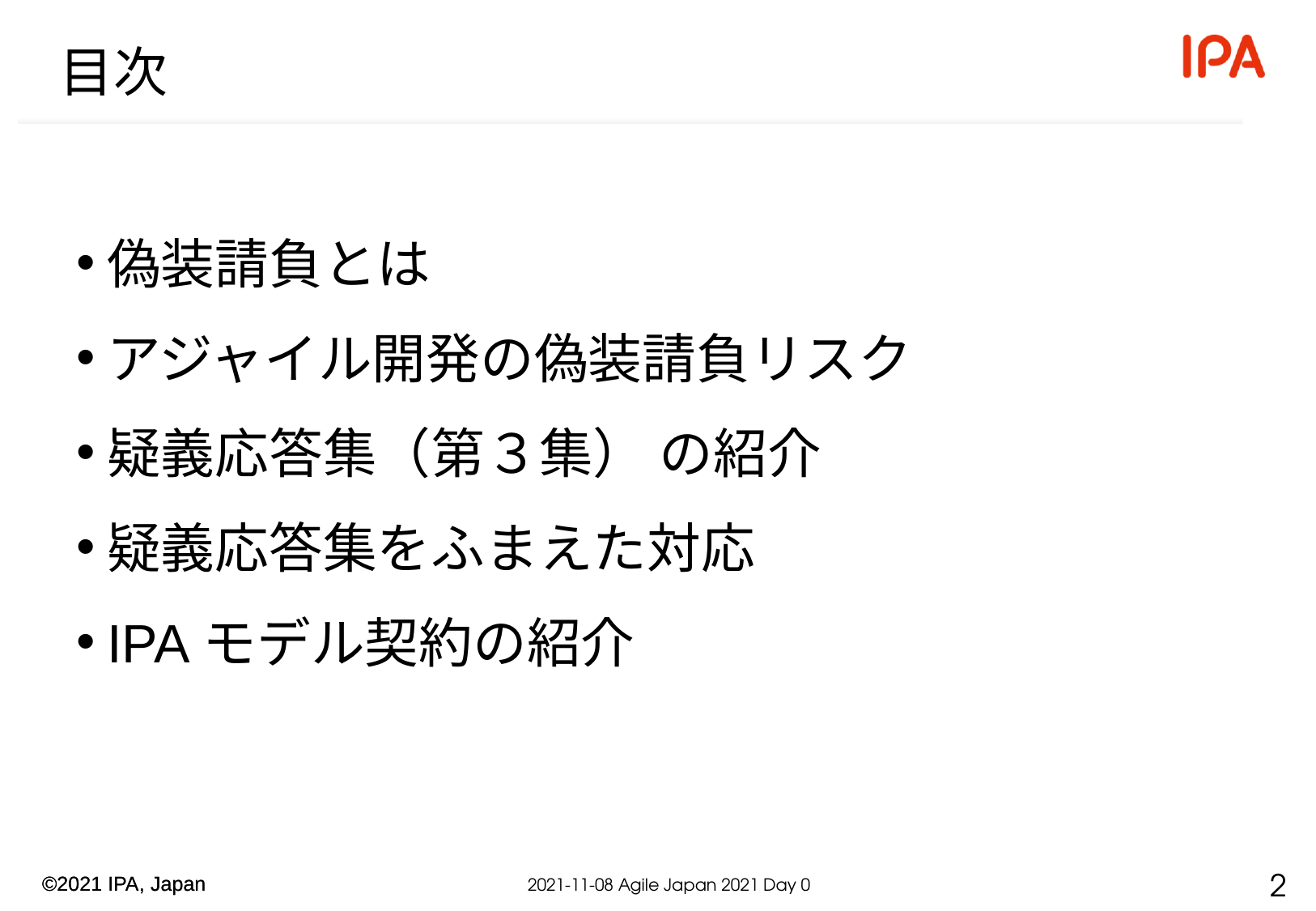

# 目次
偽装請負とは
アジャイル開発の偽装請負リスク
疑義応答集（第３集） の紹介
疑義応答集をふまえた対応
IPAモデル契約の紹介

2